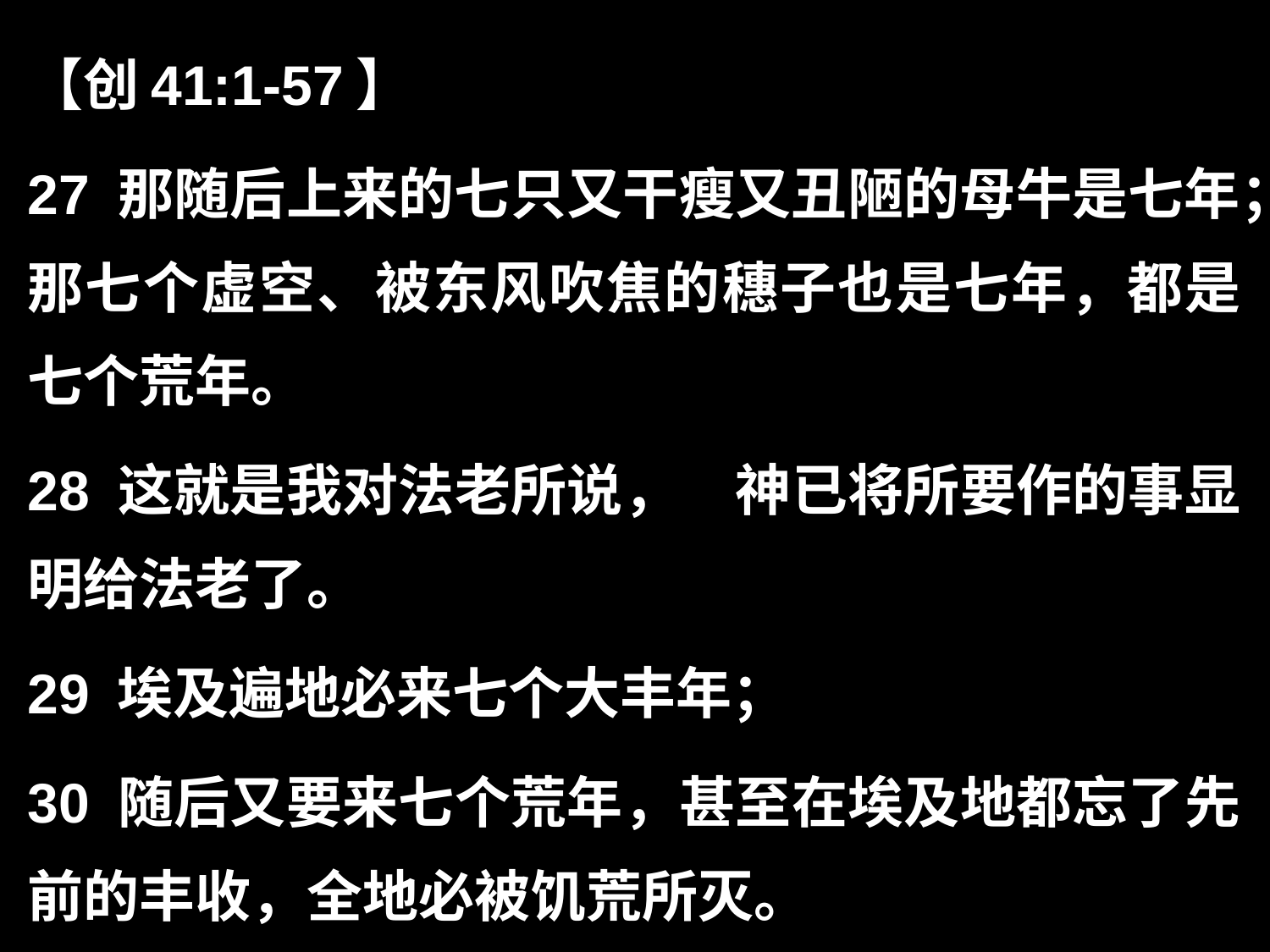

【创41:1-57】
27 那随后上来的七只又干瘦又丑陋的母牛是七年；那七个虚空、被东风吹焦的穗子也是七年，都是七个荒年。
28 这就是我对法老所说，　神已将所要作的事显明给法老了。
29 埃及遍地必来七个大丰年；
30 随后又要来七个荒年，甚至在埃及地都忘了先前的丰收，全地必被饥荒所灭。